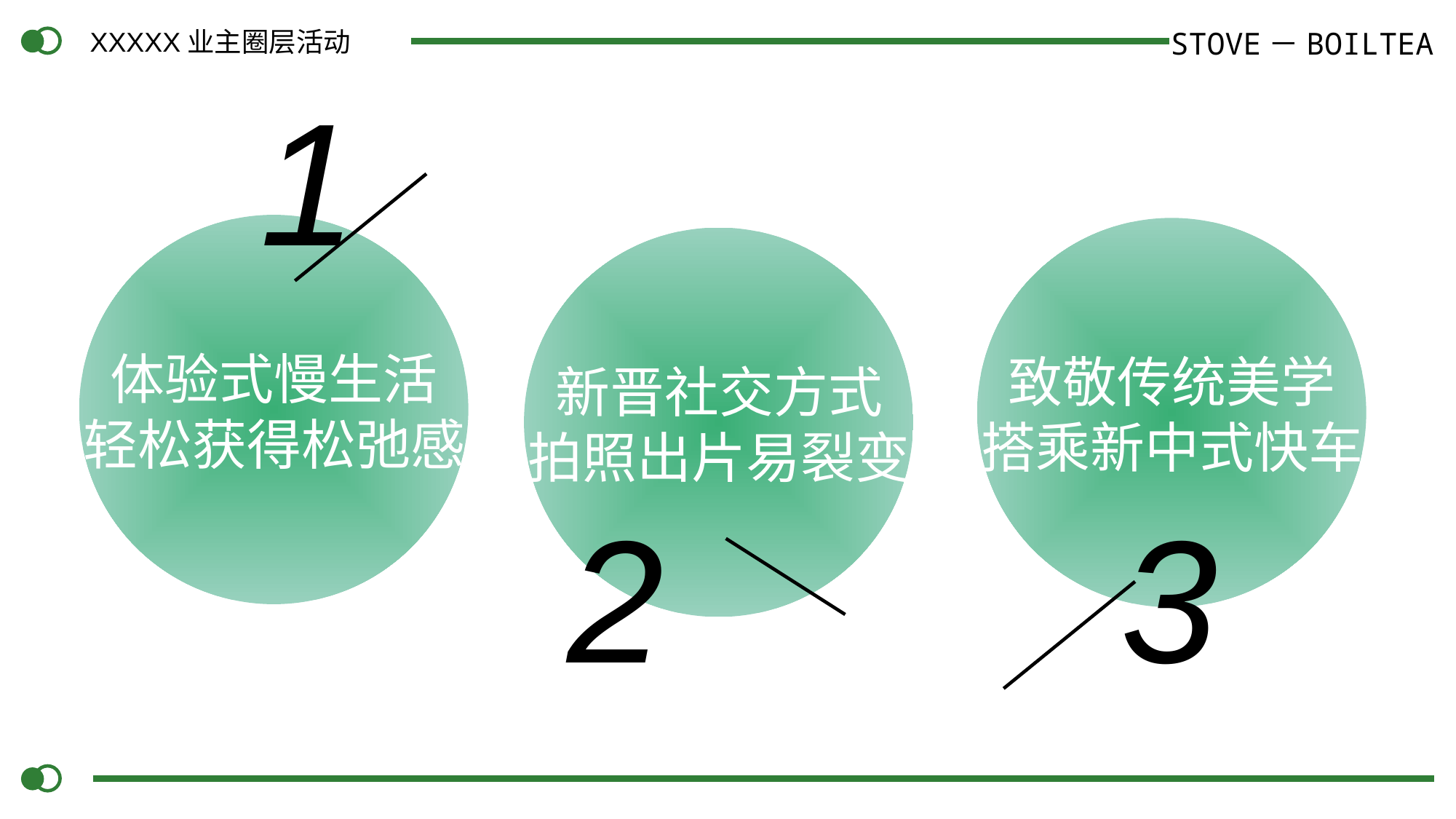

XXXXX业主圈层活动
STOVE－BOILTEA

1

体验式慢生活
轻松获得松弛感

致敬传统美学
搭乘新中式快车
3

新晋社交方式
拍照出片易裂变
2